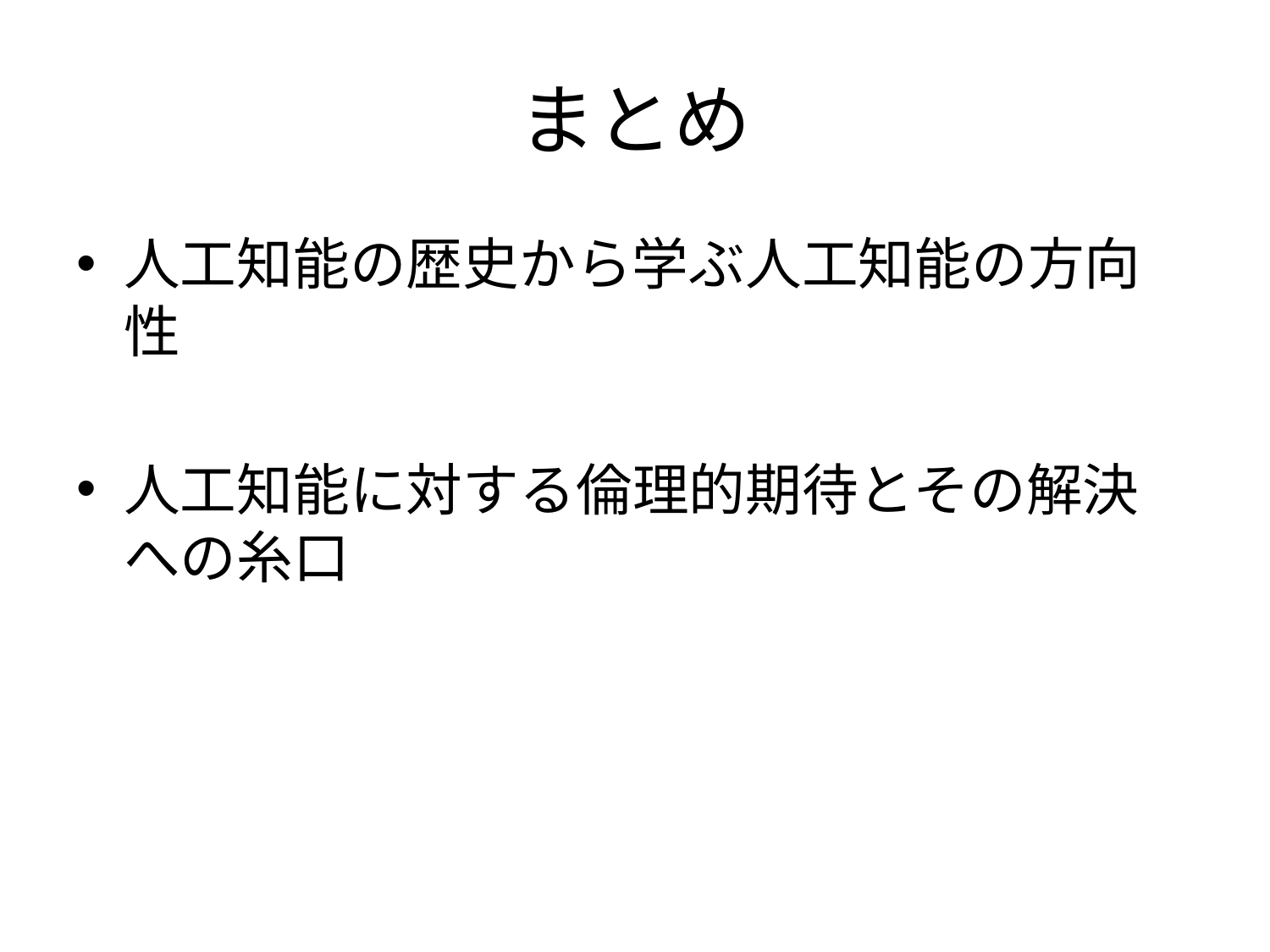

# まとめ
人工知能の歴史から学ぶ人工知能の方向性

人工知能に対する倫理的期待とその解決への糸口